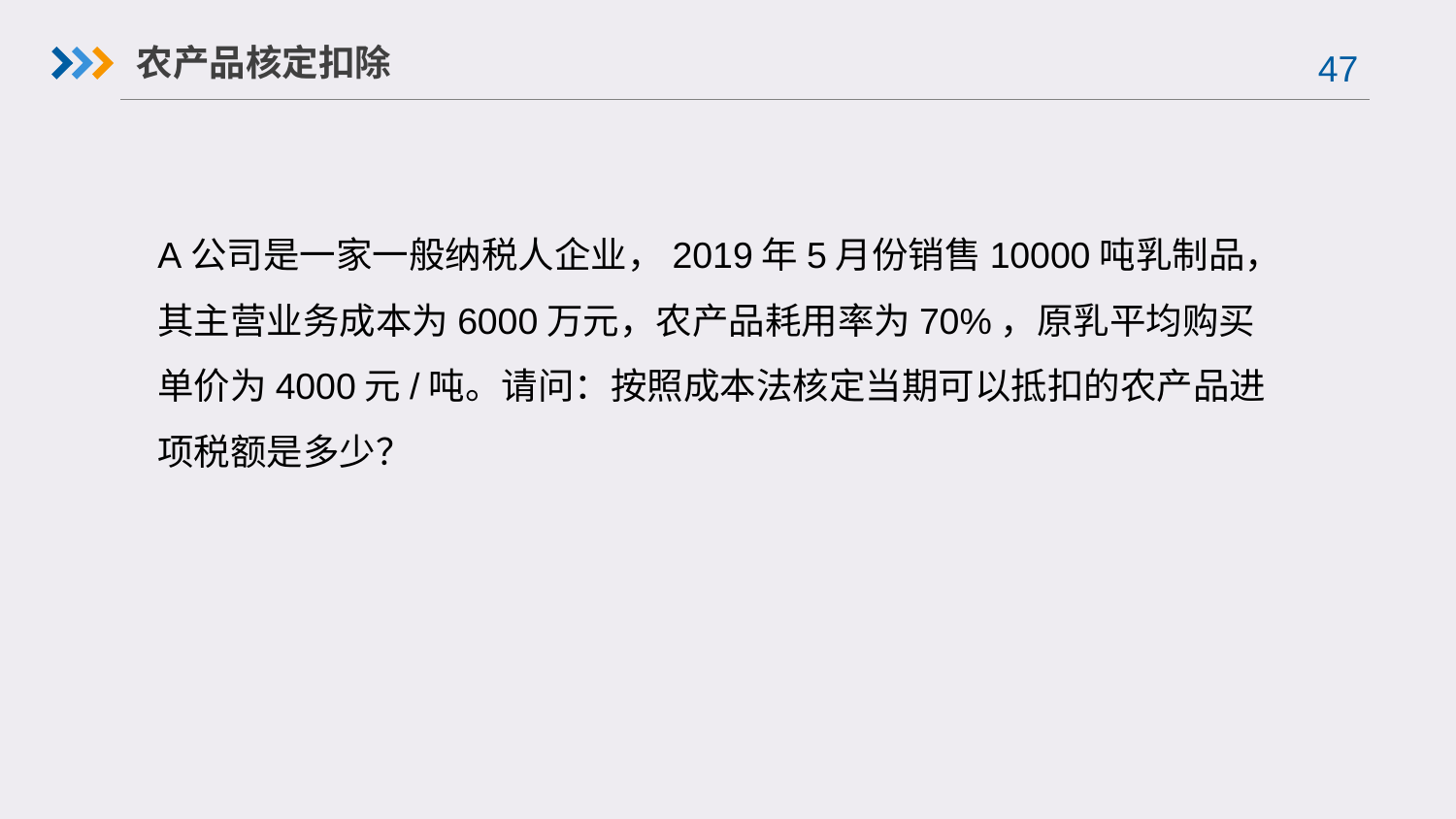

农产品核定扣除
A公司是一家一般纳税人企业，2019年5月份销售10000吨乳制品，其主营业务成本为6000万元，农产品耗用率为70%，原乳平均购买单价为4000元/吨。请问：按照成本法核定当期可以抵扣的农产品进项税额是多少？